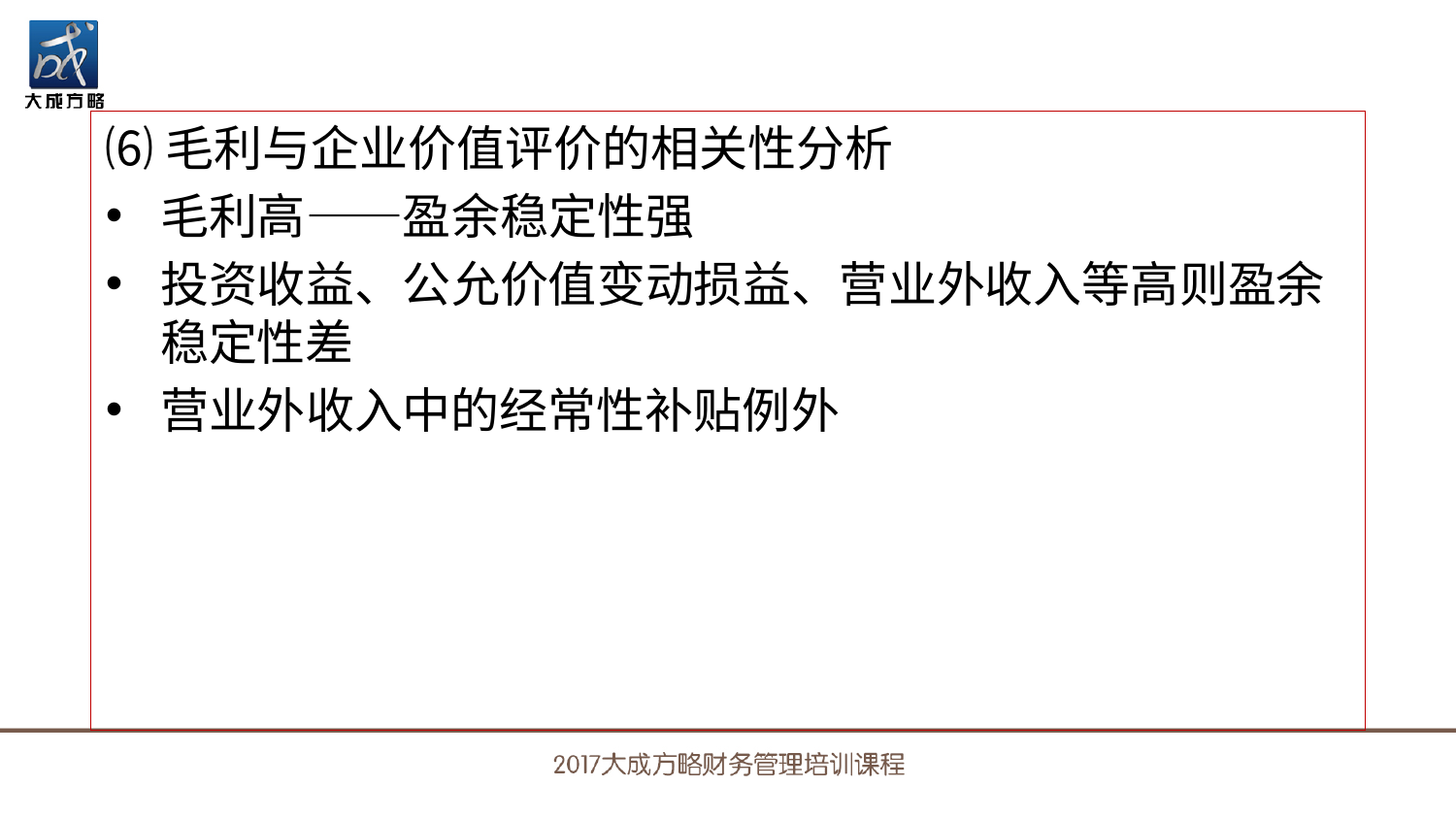

⑹毛利与企业价值评价的相关性分析
毛利高——盈余稳定性强
投资收益、公允价值变动损益、营业外收入等高则盈余稳定性差
营业外收入中的经常性补贴例外